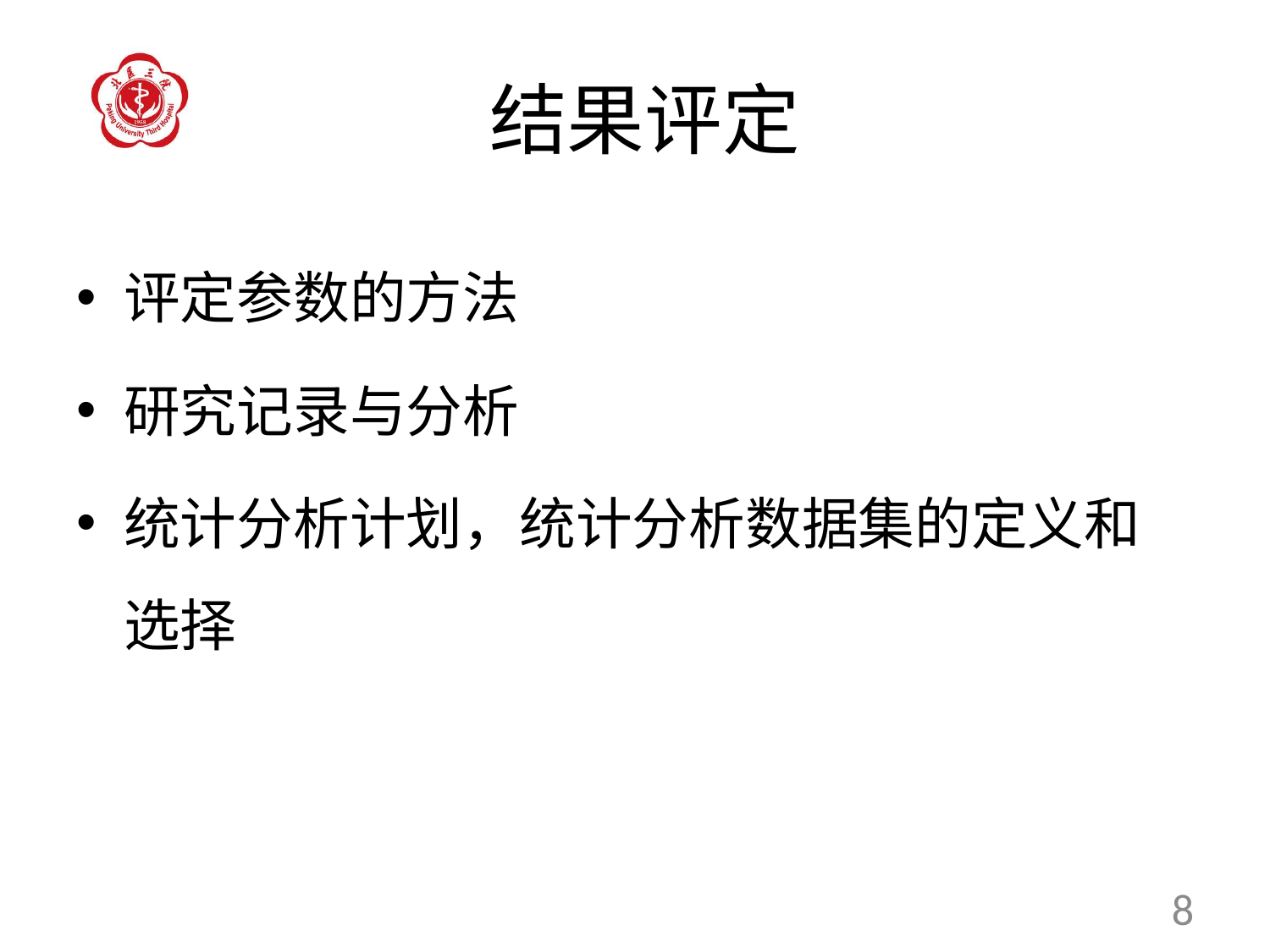

# 结果评定
评定参数的方法
研究记录与分析
统计分析计划，统计分析数据集的定义和选择
8